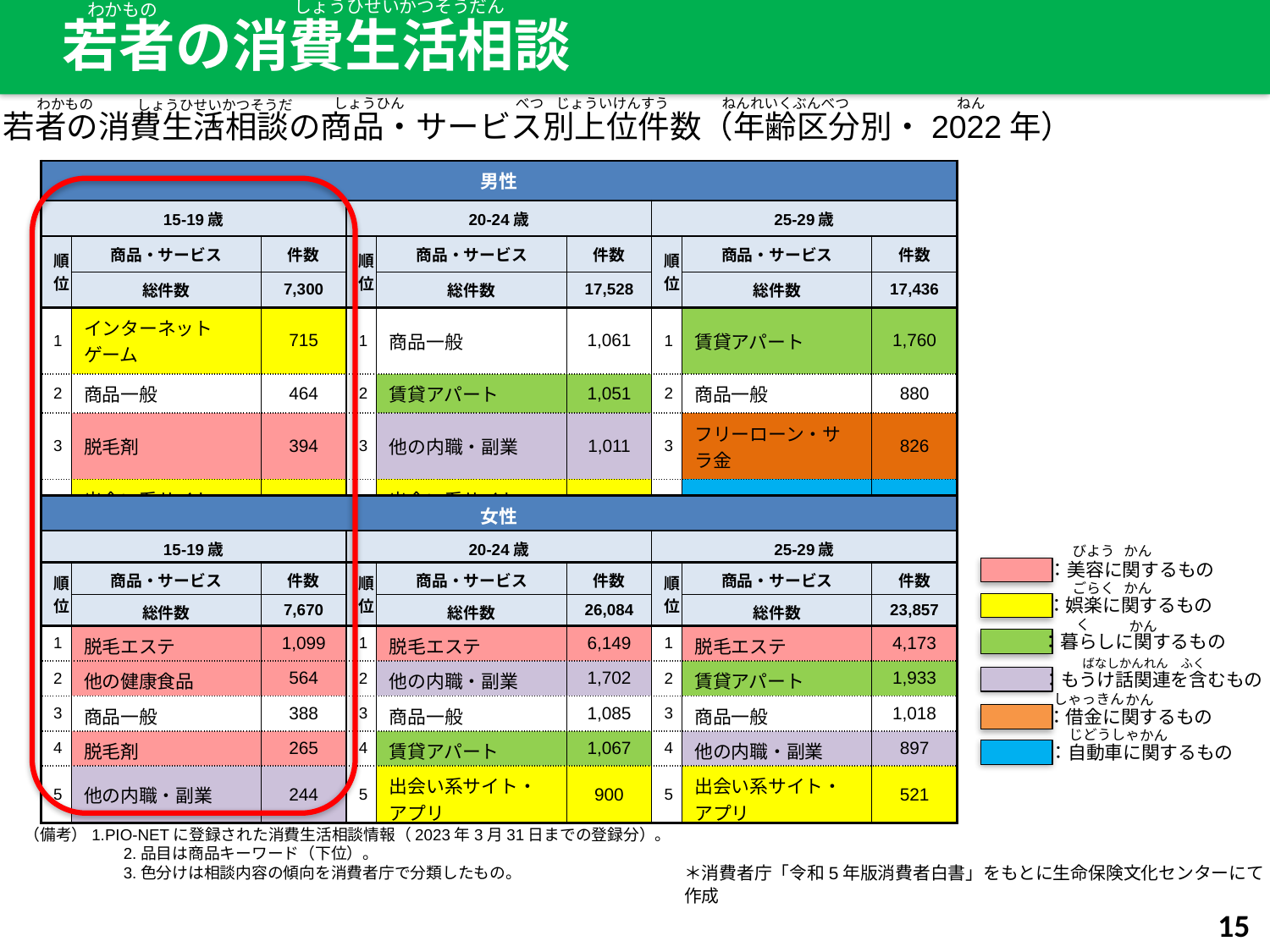

しょうひせいかつそうだん
わかもの
しょうひん
じょういけんすう
ねんれいくぶんべつ
ねん
べつ
わかもの
しょうひせいかつそうだん
若者の消費生活相談

若者の消費生活相談の商品・サービス別上位件数（年齢区分別・2022年）
| 男性 |  |  |  |  |  |  |  |  |
| --- | --- | --- | --- | --- | --- | --- | --- | --- |
| 15-19歳 |  |  | 20-24歳 |  |  | 25-29歳 |  |  |
| 順位 | 商品・サービス | 件数 | 順位 | 商品・サービス | 件数 | 順位 | 商品・サービス | 件数 |
|  | 総件数 | 7,300 |  | 総件数 | 17,528 |  | 総件数 | 17,436 |
| 1 | インターネットゲーム | 715 | 1 | 商品一般 | 1,061 | 1 | 賃貸アパート | 1,760 |
| 2 | 商品一般 | 464 | 2 | 賃貸アパート | 1,051 | 2 | 商品一般 | 880 |
| 3 | 脱毛剤 | 394 | 3 | 他の内職・副業 | 1,011 | 3 | フリーローン・サラ金 | 826 |
| 4 | 出会い系サイト・アプリ | 319 | 4 | 出会い系サイト・アプリ | 709 | 4 | 普通・小型自動車 | 543 |
| 5 | 他の健康食品 | 311 | 5 | フリーローン・サラ金 | 644 | 5 | 他の内職・副業 | 477 |

| 女性 |  |  |  |  |  |  |  |  |
| --- | --- | --- | --- | --- | --- | --- | --- | --- |
| 15-19歳 |  |  | 20-24歳 |  |  | 25-29歳 |  |  |
| 順位 | 商品・サービス | 件数 | 順位 | 商品・サービス | 件数 | 順位 | 商品・サービス | 件数 |
|  | 総件数 | 7,670 |  | 総件数 | 26,084 |  | 総件数 | 23,857 |
| 1 | 脱毛エステ | 1,099 | 1 | 脱毛エステ | 6,149 | 1 | 脱毛エステ | 4,173 |
| 2 | 他の健康食品 | 564 | 2 | 他の内職・副業 | 1,702 | 2 | 賃貸アパート | 1,933 |
| 3 | 商品一般 | 388 | 3 | 商品一般 | 1,085 | 3 | 商品一般 | 1,018 |
| 4 | 脱毛剤 | 265 | 4 | 賃貸アパート | 1,067 | 4 | 他の内職・副業 | 897 |
| 5 | 他の内職・副業 | 244 | 5 | 出会い系サイト・アプリ | 900 | 5 | 出会い系サイト・アプリ | 521 |
びよう
かん
かん
ごらく
く
かん
ばなしかんれん
ふく
しゃっきん
かん
じどうしゃ
かん
：美容に関するもの

：娯楽に関するもの

：暮らしに関するもの

：もうけ話関連を含むもの

：借金に関するもの

：自動車に関するもの

（備考）1.PIO-NETに登録された消費生活相談情報（2023年3月31日までの登録分）。
　　　　　　2.品目は商品キーワード（下位）。
　　　　　　3.色分けは相談内容の傾向を消費者庁で分類したもの。
＊消費者庁「令和5年版消費者白書」をもとに生命保険文化センターにて作成
15